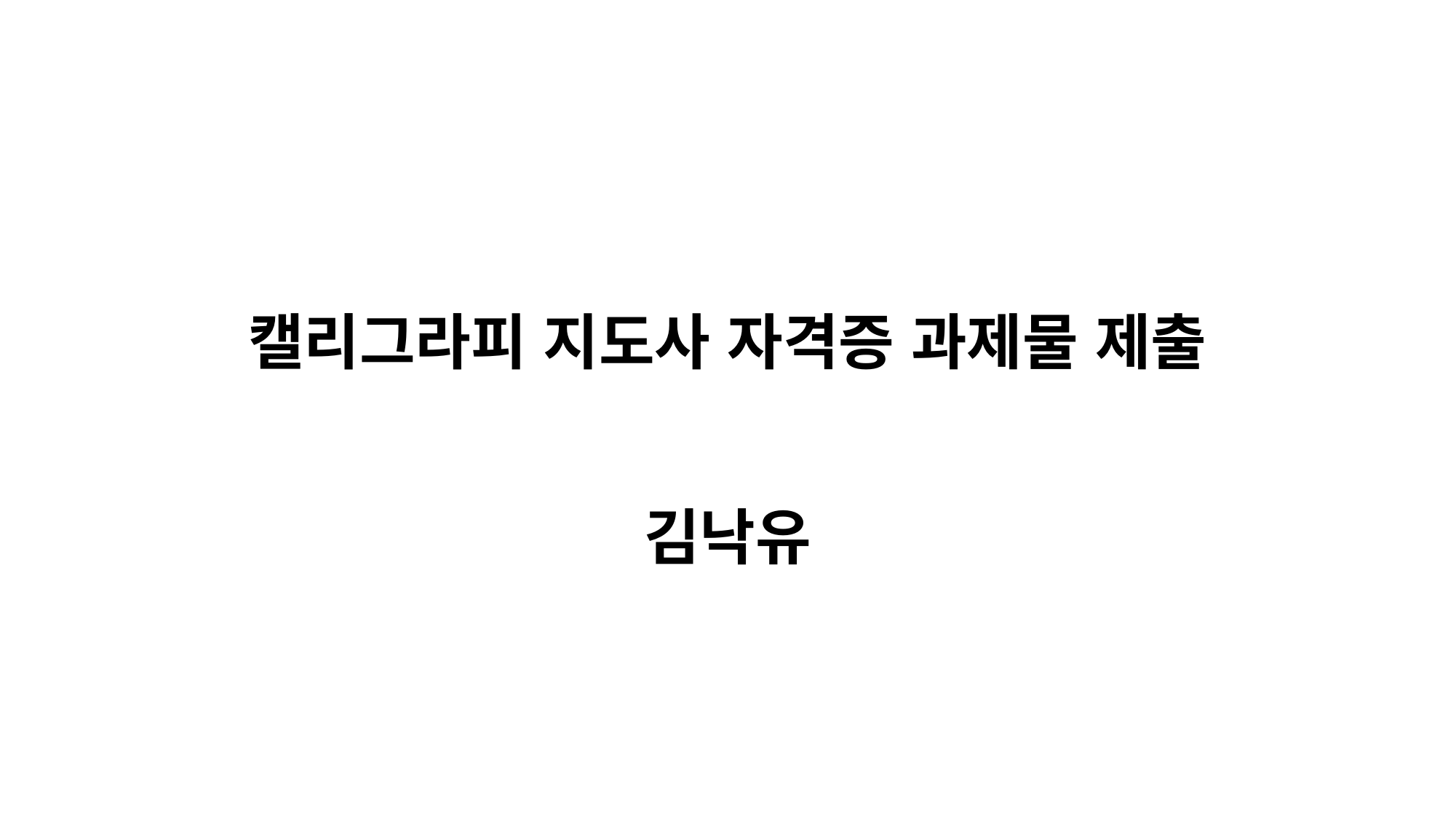

# 캘리그라피 지도사 자격증 과제물 제출
김낙유